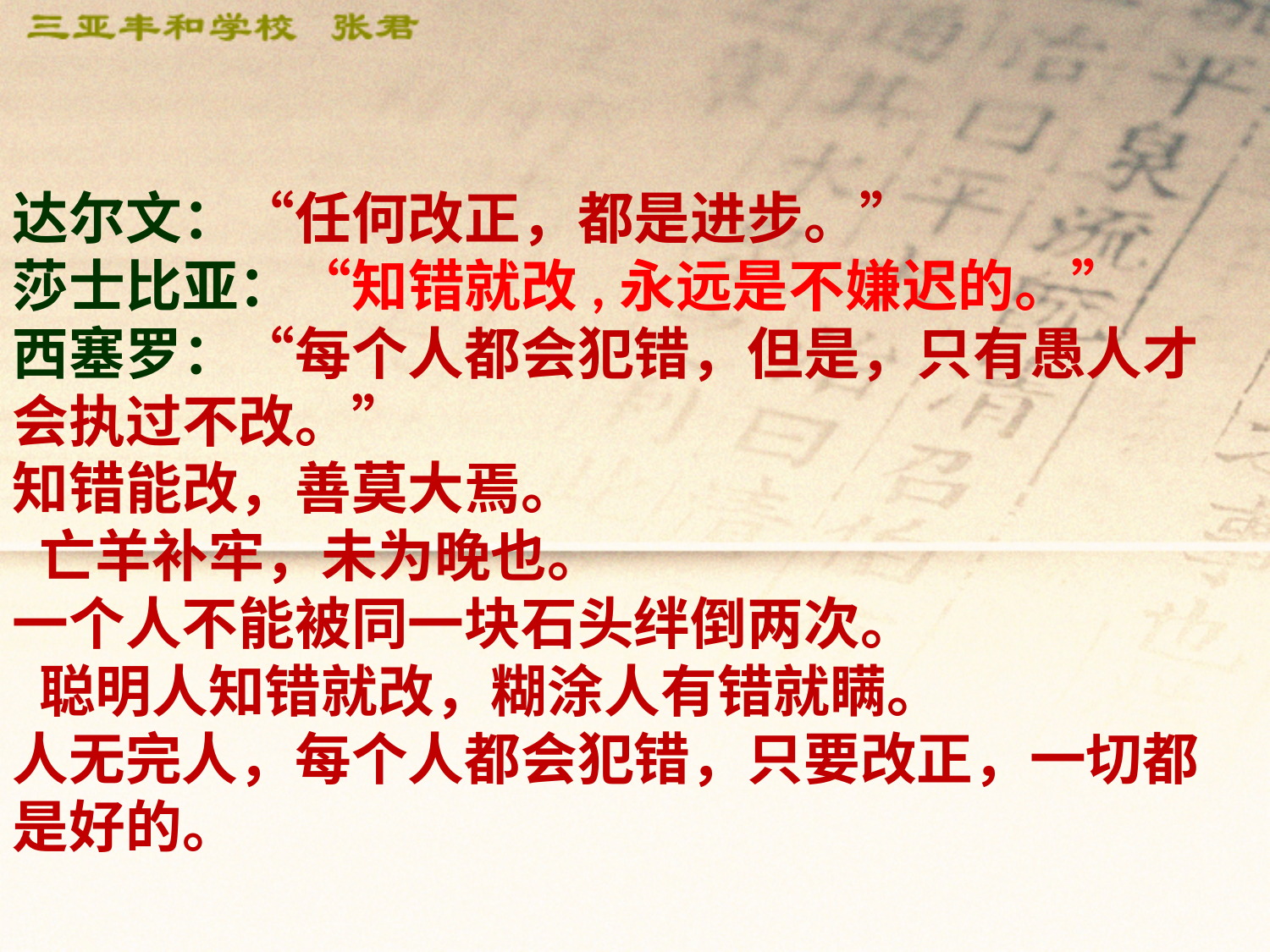

#
达尔文：“任何改正，都是进步。”
莎士比亚：“知错就改,永远是不嫌迟的。”
西塞罗：“每个人都会犯错，但是，只有愚人才会执过不改。”
知错能改，善莫大焉。
 亡羊补牢，未为晚也。
一个人不能被同一块石头绊倒两次。
 聪明人知错就改，糊涂人有错就瞒。
人无完人，每个人都会犯错，只要改正，一切都是好的。